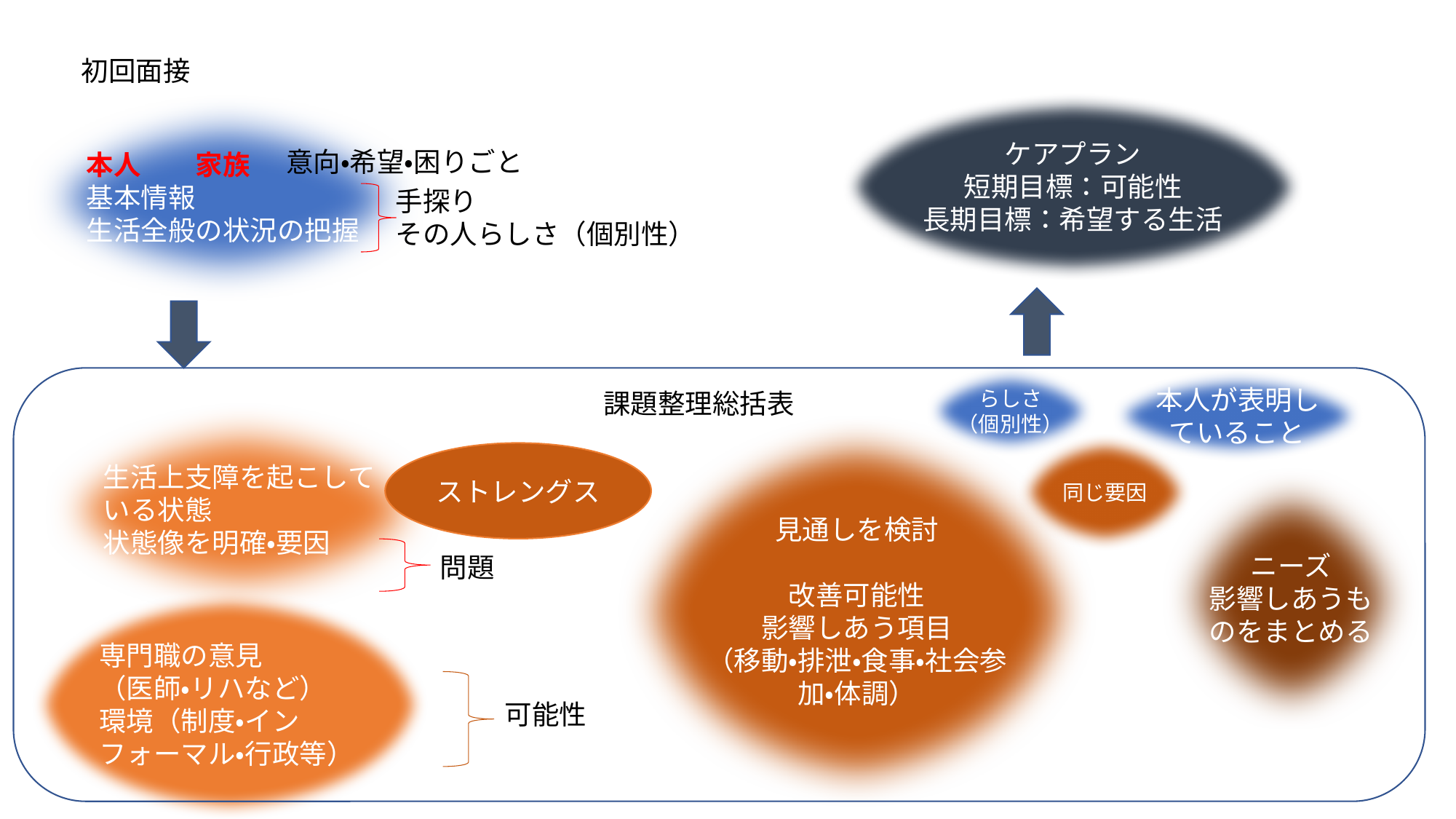

初回面接
本人　　家族
基本情報
生活全般の状況の把握
ケアプラン
短期目標：可能性
長期目標：希望する生活
意向・希望・困りごと
手探り
その人らしさ（個別性）

らしさ
（個別性）

本人が表明していること
課題整理総括表
生活上支障を起こしている状態
状態像を明確・要因
見通しを検討

改善可能性
影響しあう項目
（移動・排泄・食事・社会参加・体調）
同じ要因
ストレングス
ニーズ
影響しあうものをまとめる

問題
専門職の意見
（医師・リハなど）
環境（制度・インフォーマル・行政等）

可能性